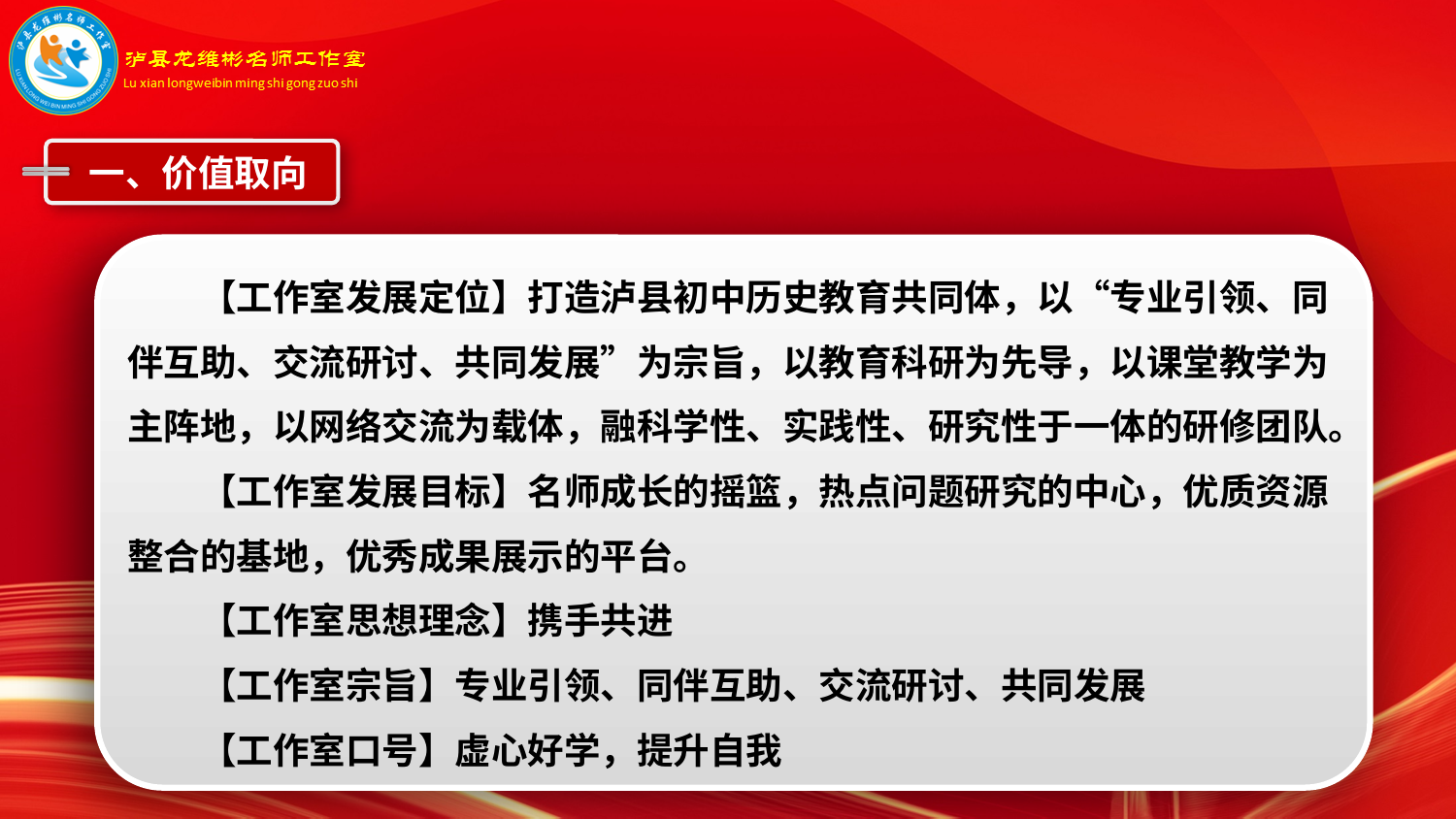

一、价值取向

【工作室发展定位】打造泸县初中历史教育共同体，以“专业引领、同伴互助、交流研讨、共同发展”为宗旨，以教育科研为先导，以课堂教学为主阵地，以网络交流为载体，融科学性、实践性、研究性于一体的研修团队。
【工作室发展目标】名师成长的摇篮，热点问题研究的中心，优质资源整合的基地，优秀成果展示的平台。
【工作室思想理念】携手共进
【工作室宗旨】专业引领、同伴互助、交流研讨、共同发展
【工作室口号】虚心好学，提升自我